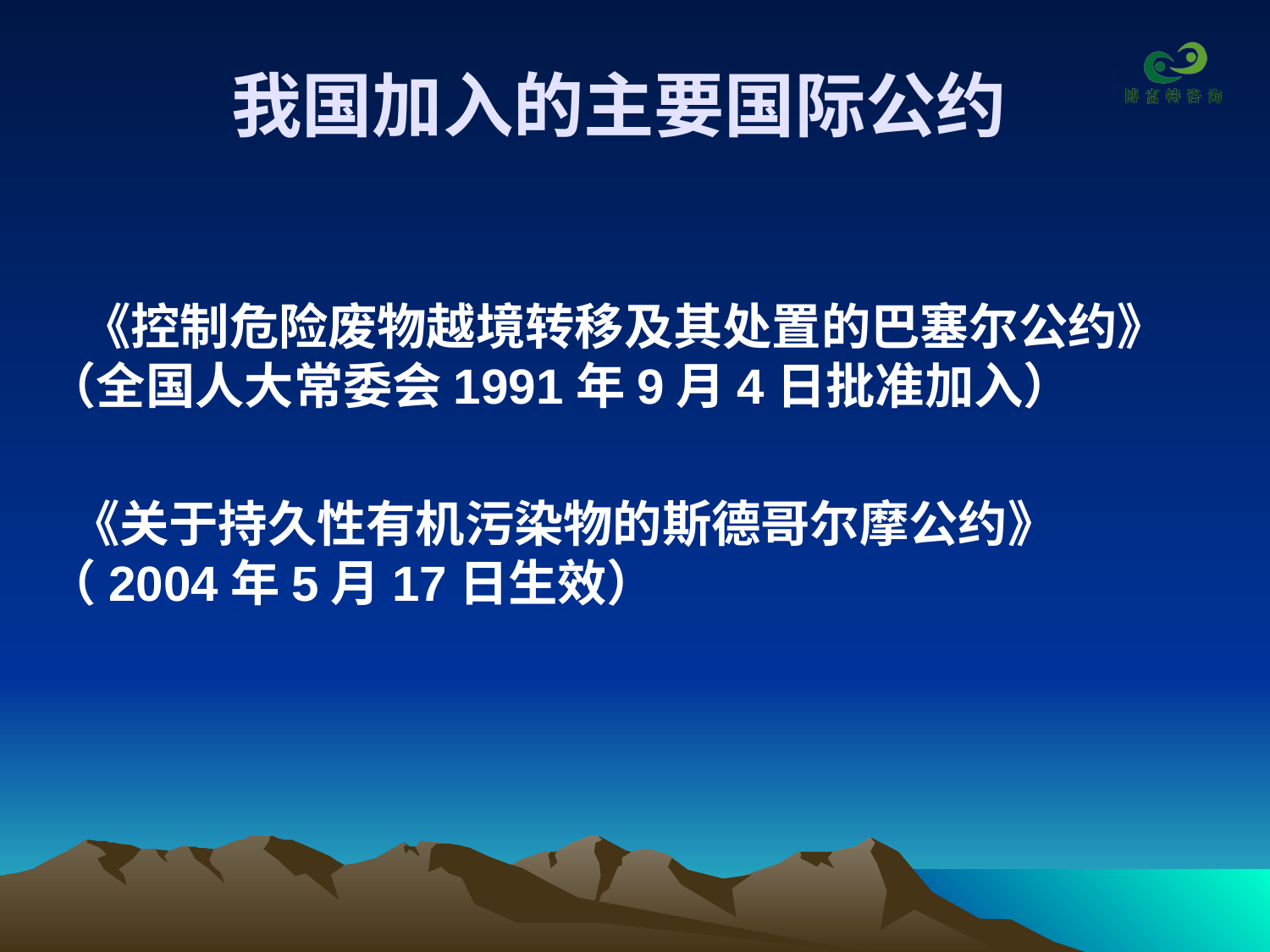

我国加入的主要国际公约
  《控制危险废物越境转移及其处置的巴塞尔公约》（全国人大常委会1991年9月4日批准加入）

 《关于持久性有机污染物的斯德哥尔摩公约》（2004年5月17日生效）